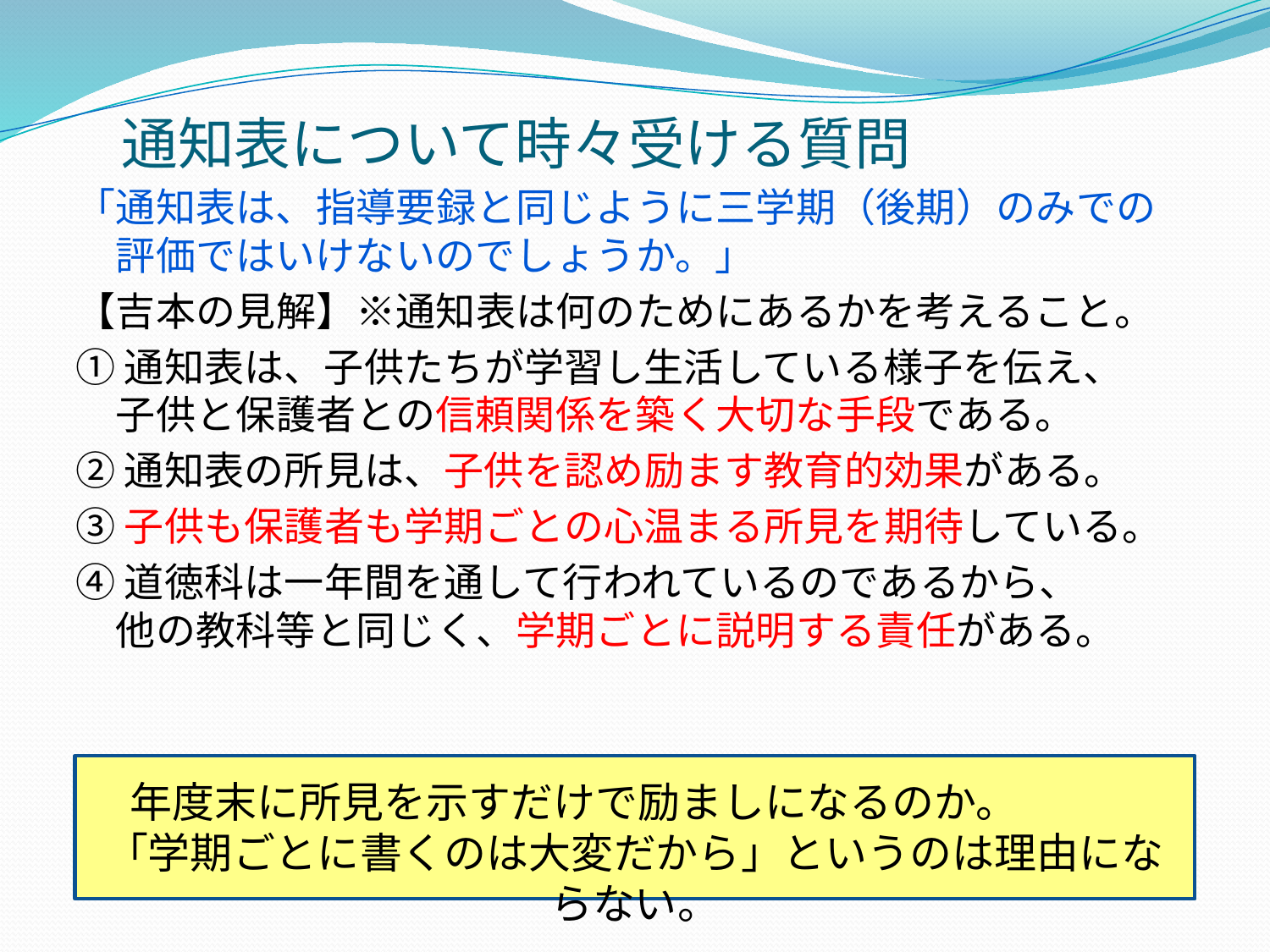

# 通知表について時々受ける質問
「通知表は、指導要録と同じように三学期（後期）のみでの
　評価ではいけないのでしょうか。」
【吉本の見解】※通知表は何のためにあるかを考えること。
①通知表は、子供たちが学習し生活している様子を伝え、
　子供と保護者との信頼関係を築く大切な手段である。
②通知表の所見は、子供を認め励ます教育的効果がある。
③子供も保護者も学期ごとの心温まる所見を期待している。
④道徳科は一年間を通して行われているのであるから、
　他の教科等と同じく、学期ごとに説明する責任がある。

　年度末に所見を示すだけで励ましになるのか。
「学期ごとに書くのは大変だから」というのは理由にならない。